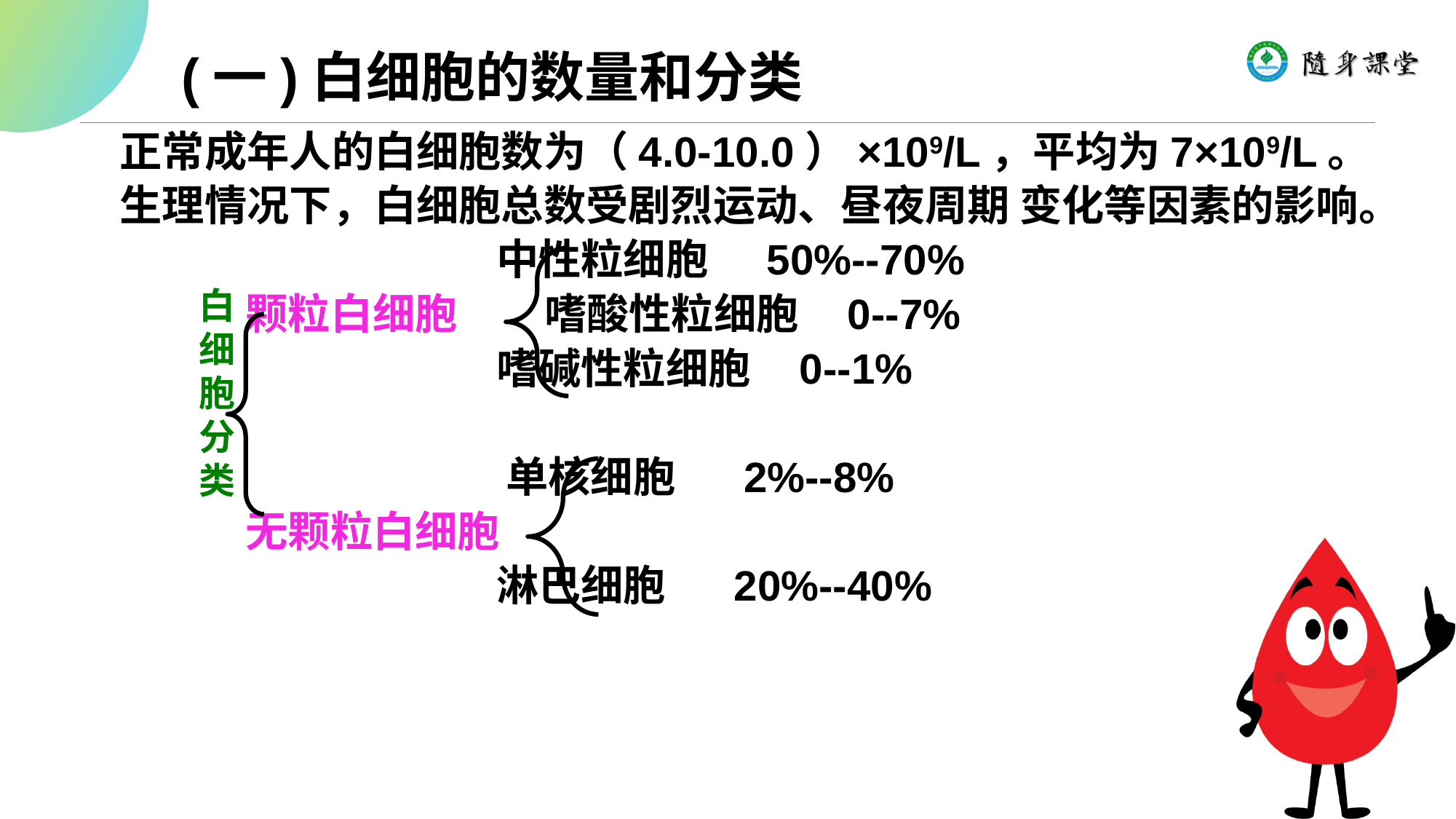

(一)白细胞的数量和分类
正常成年人的白细胞数为（4.0-10.0）×109/L，平均为7×109/L。
生理情况下，白细胞总数受剧烈运动、昼夜周期 变化等因素的影响。
                                      中性粒细胞     50%--70%
            颗粒白细胞         嗜酸性粒细胞    0--7%
                                      嗜碱性粒细胞    0--1%

                                       单核细胞      2%--8%
            无颗粒白细胞
                                      淋巴细胞      20%--40%

白细胞分类